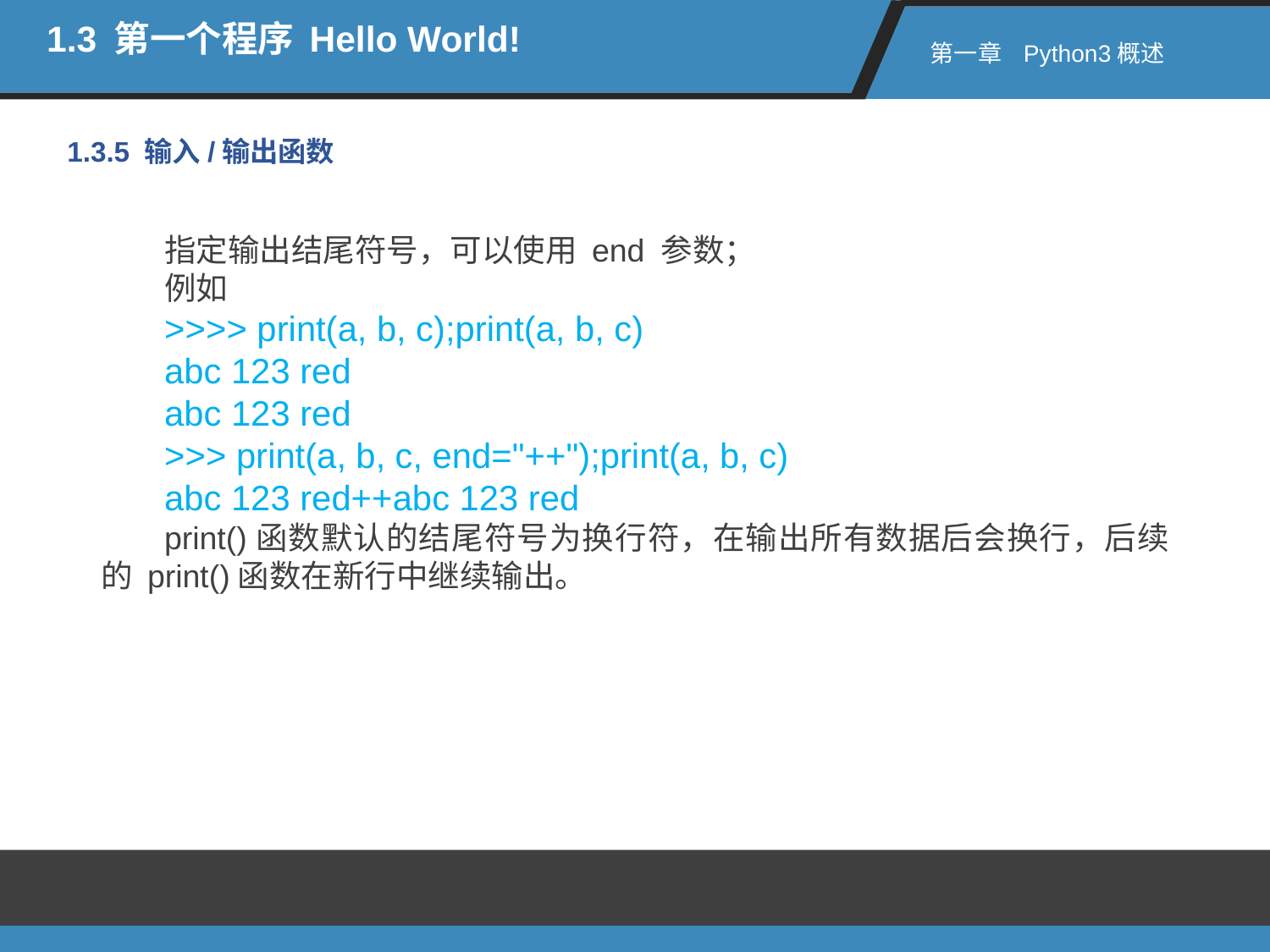

1.3 第一个程序 Hello World!
第一章   Python3概述
1.3.5 输入/输出函数
指定输出结尾符号，可以使用 end 参数；
例如
>>>> print(a, b, c);print(a, b, c)
abc 123 red
abc 123 red
>>> print(a, b, c, end="++");print(a, b, c)
abc 123 red++abc 123 red
print()函数默认的结尾符号为换行符，在输出所有数据后会换行，后续的 print()函数在新行中继续输出。